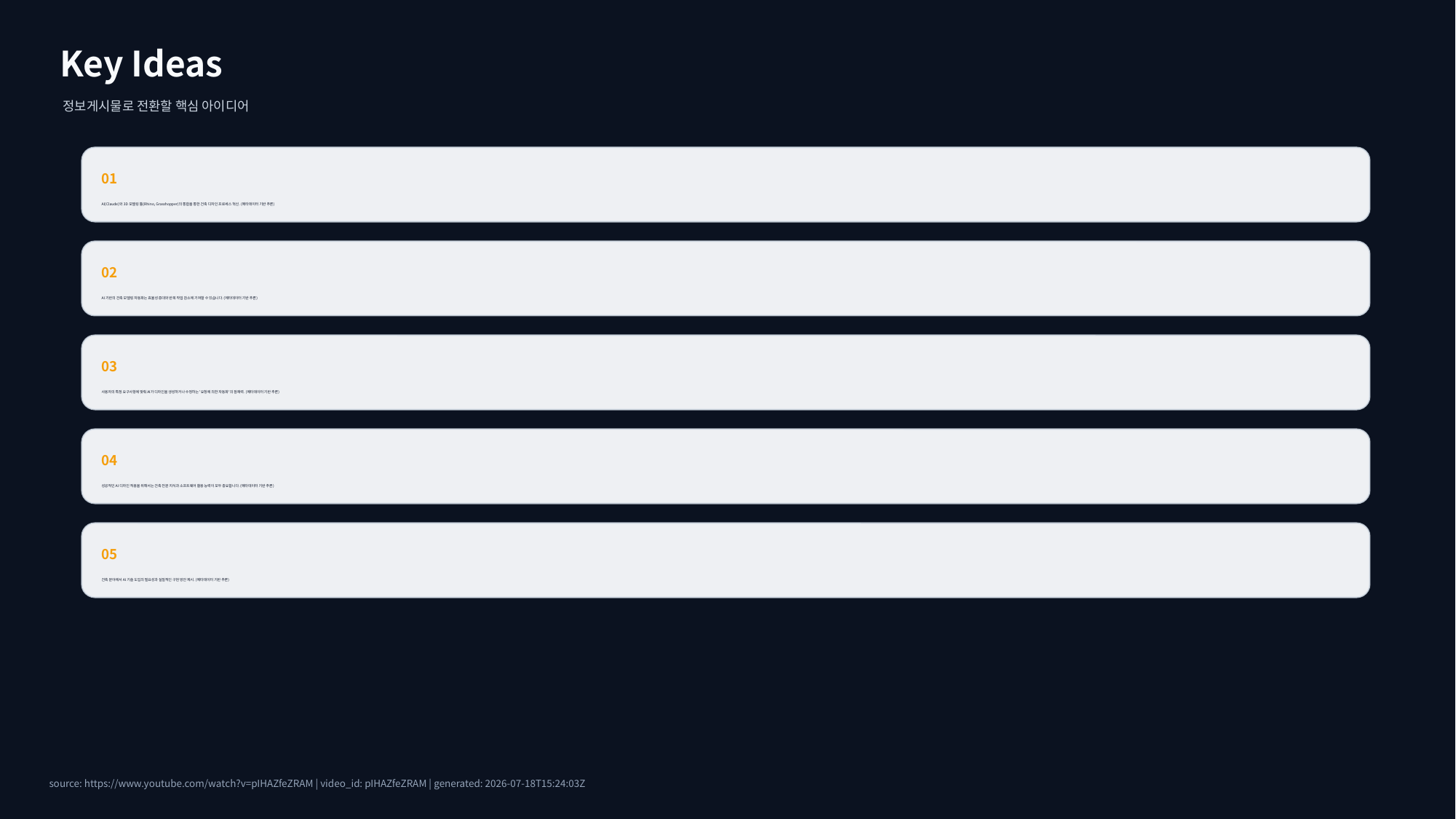

Key Ideas
정보게시물로 전환할 핵심 아이디어

01
AI(Claude)와 3D 모델링 툴(Rhino, Grasshopper)의 통합을 통한 건축 디자인 프로세스 혁신. (메타데이터 기반 추론)

02
AI 기반의 건축 모델링 자동화는 효율성 증대와 반복 작업 감소에 기여할 수 있습니다. (메타데이터 기반 추론)

03
사용자의 특정 요구사항에 맞춰 AI가 디자인을 생성하거나 수정하는 '요청에 의한 자동화'의 잠재력. (메타데이터 기반 추론)

04
성공적인 AI 디자인 적용을 위해서는 건축 전문 지식과 소프트웨어 활용 능력이 모두 중요합니다. (메타데이터 기반 추론)

05
건축 분야에서 AI 기술 도입의 필요성과 실질적인 구현 방안 제시. (메타데이터 기반 추론)
source: https://www.youtube.com/watch?v=pIHAZfeZRAM | video_id: pIHAZfeZRAM | generated: 2026-07-18T15:24:03Z